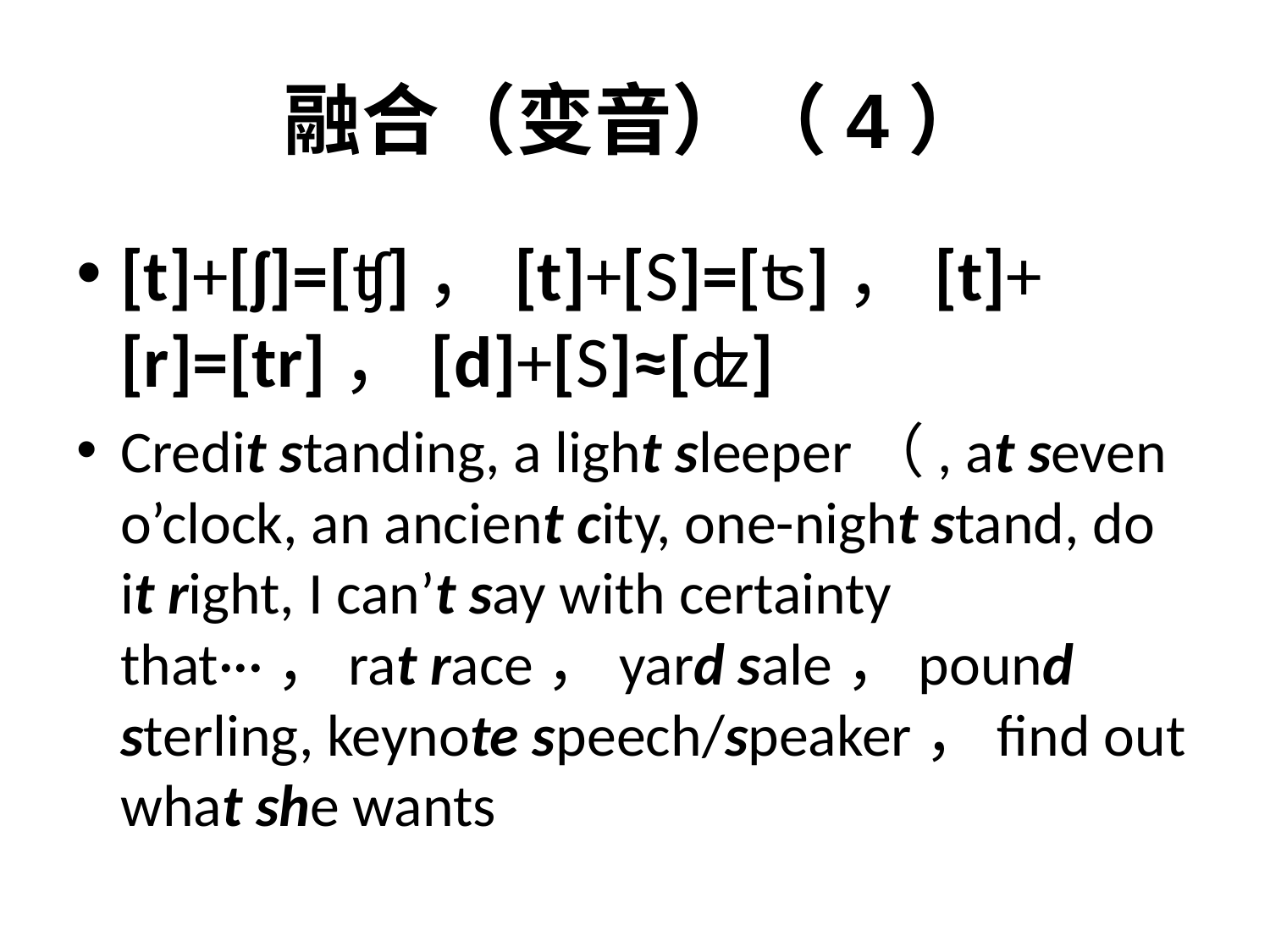

# 融合（变音）（4）
[t]+[ʃ]=[ʧ]，[t]+[Ѕ]=[ʦ]，[t]+[r]=[tr]，[d]+[Ѕ]≈[ʣ]
Credit standing, a light sleeper（, at seven o’clock, an ancient city, one-night stand, do it right, I can’t say with certainty that···，rat race，yard sale，pound sterling, keynote speech/speaker，find out what she wants